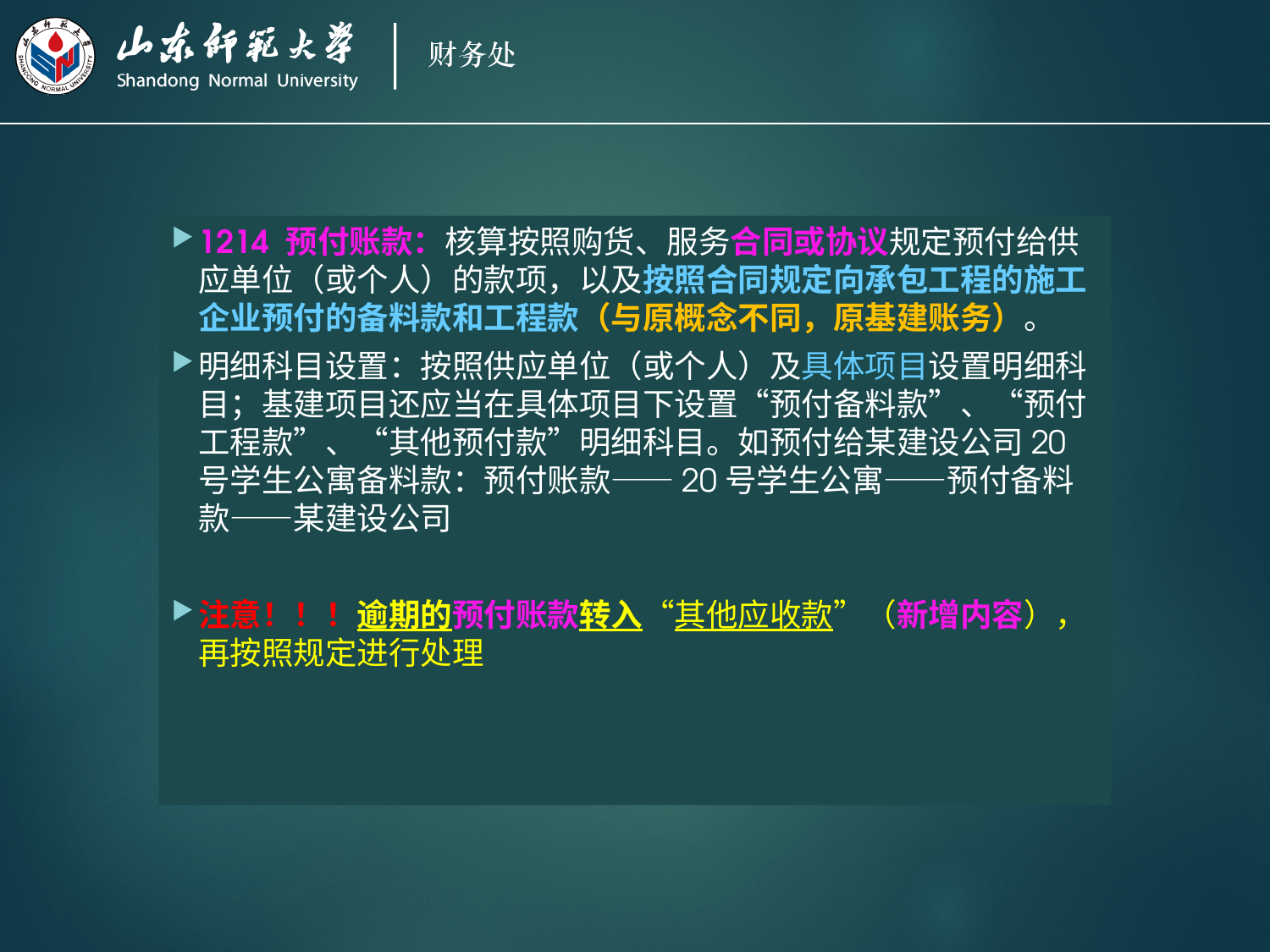

1214 预付账款：核算按照购货、服务合同或协议规定预付给供应单位（或个人）的款项，以及按照合同规定向承包工程的施工企业预付的备料款和工程款（与原概念不同，原基建账务）。
明细科目设置：按照供应单位（或个人）及具体项目设置明细科目；基建项目还应当在具体项目下设置“预付备料款”、“预付工程款”、“其他预付款”明细科目。如预付给某建设公司20号学生公寓备料款：预付账款——20号学生公寓——预付备料款——某建设公司

注意！！！逾期的预付账款转入“其他应收款”（新增内容），再按照规定进行处理